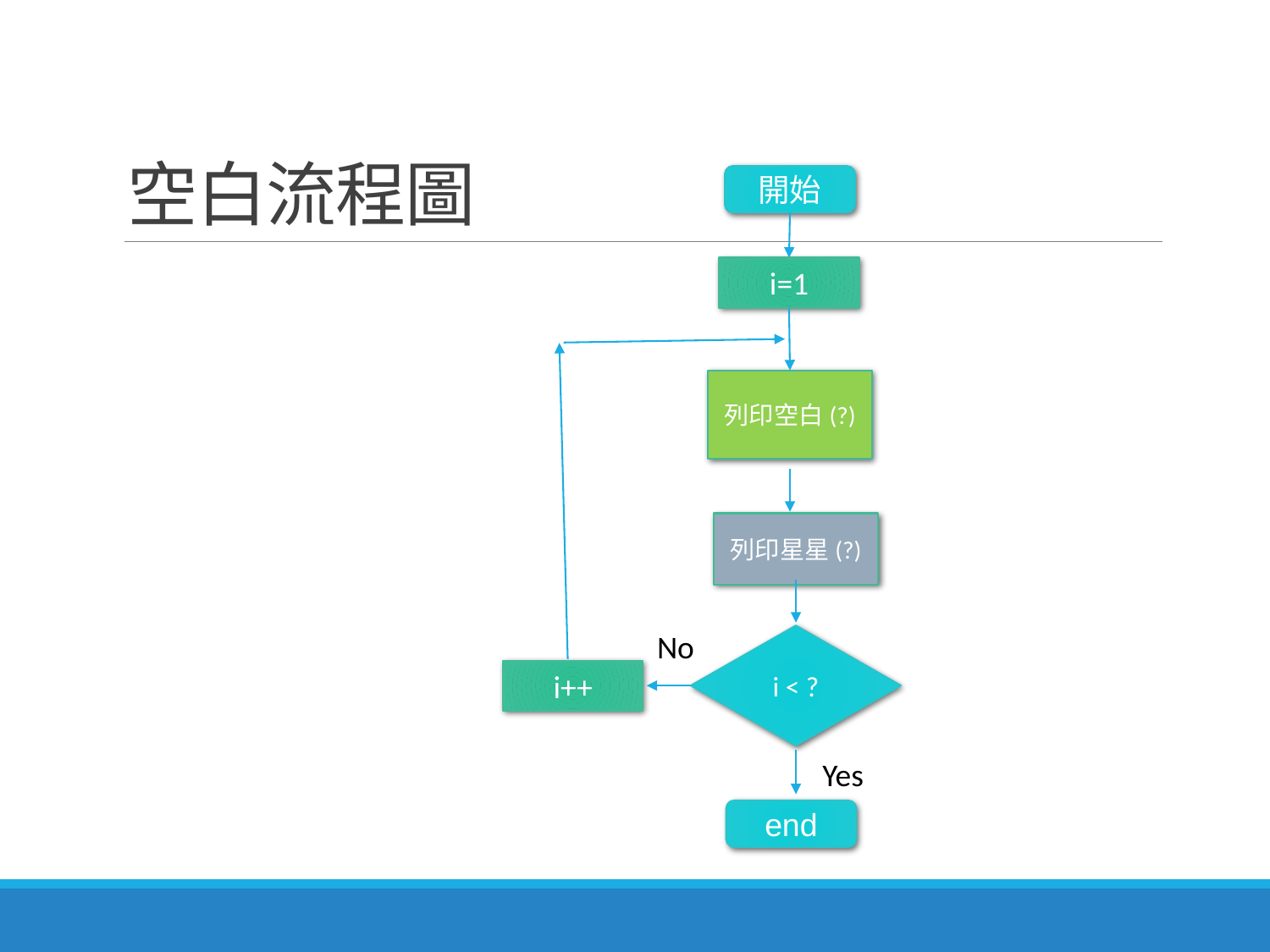

# 空白流程圖
開始
i=1
列印空白(?)
列印星星(?)
No
i < ?
i++
Yes
end